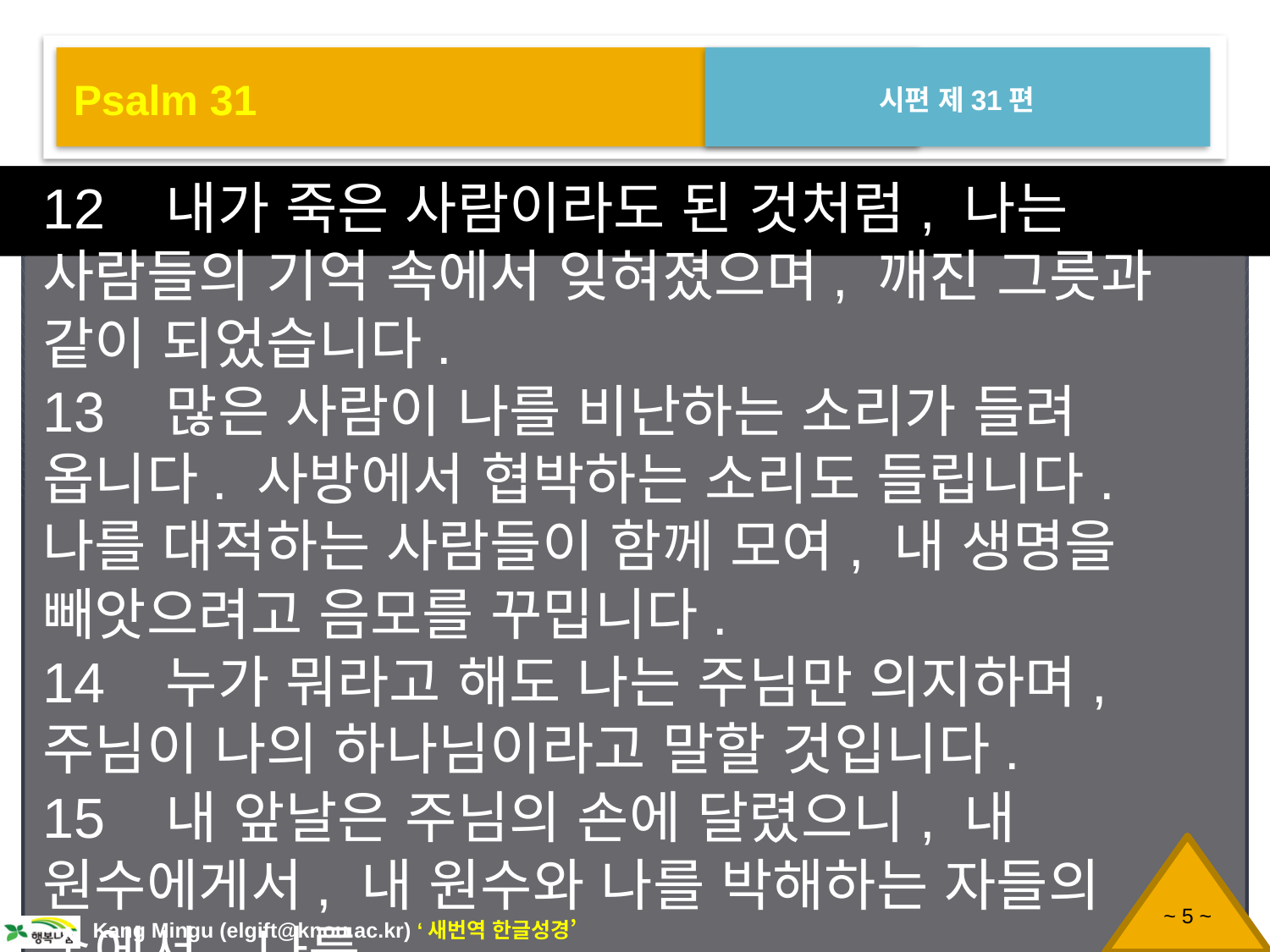

Psalm 31
시편 제31편
12   내가 죽은 사람이라도 된 것처럼, 나는 사람들의 기억 속에서 잊혀졌으며, 깨진 그릇과 같이 되었습니다.
13   많은 사람이 나를 비난하는 소리가 들려 옵니다. 사방에서 협박하는 소리도 들립니다. 나를 대적하는 사람들이 함께 모여, 내 생명을 빼앗으려고 음모를 꾸밉니다.
14   누가 뭐라고 해도 나는 주님만 의지하며, 주님이 나의 하나님이라고 말할 것입니다.
15   내 앞날은 주님의 손에 달렸으니, 내 원수에게서, 내 원수와 나를 박해하는 자들의 손에서, 나를